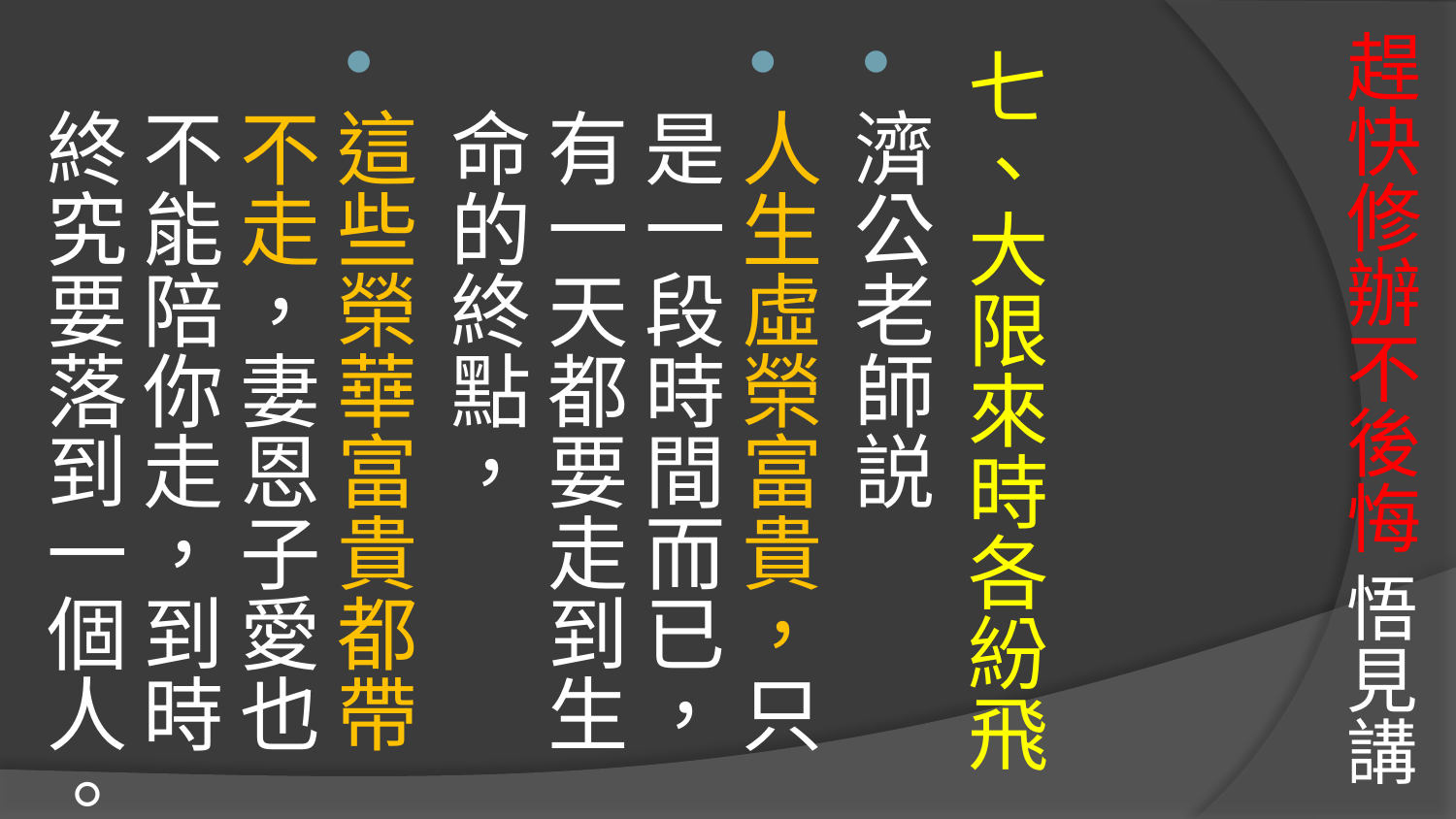

# 趕快修辦不後悔 悟見講
七、大限來時各紛飛
濟公老師説
人生虛榮富貴，只是一段時間而已，
有一天都要走到生命的終點，
這些榮華富貴都帶不走，妻恩子愛也不能陪你走，到時終究要落到一個人。